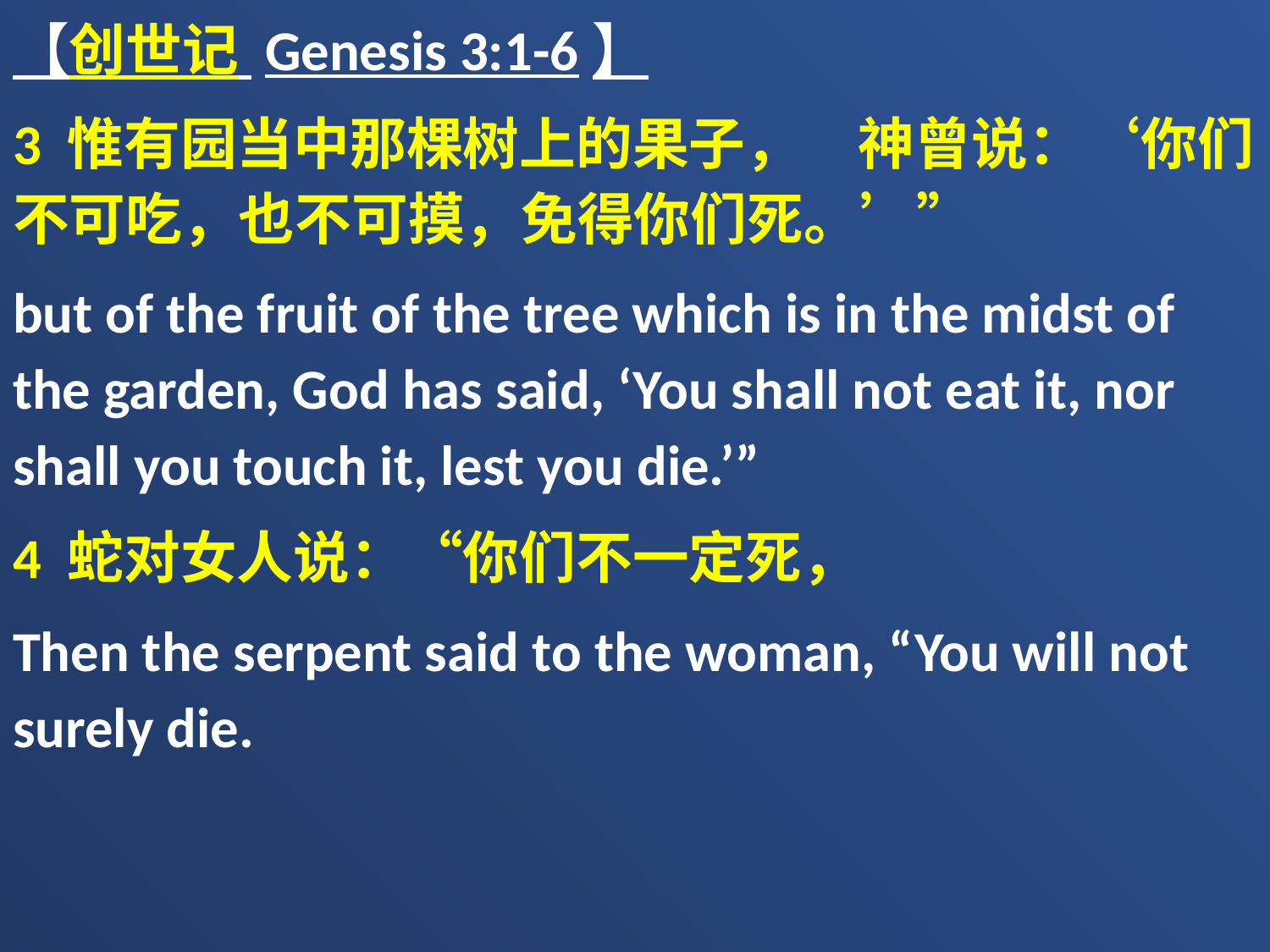

【创世记 Genesis 3:1-6】
3 惟有园当中那棵树上的果子，　神曾说：‘你们不可吃，也不可摸，免得你们死。’”
but of the fruit of the tree which is in the midst of the garden, God has said, ‘You shall not eat it, nor shall you touch it, lest you die.’”
4 蛇对女人说：“你们不一定死，
Then the serpent said to the woman, “You will not surely die.